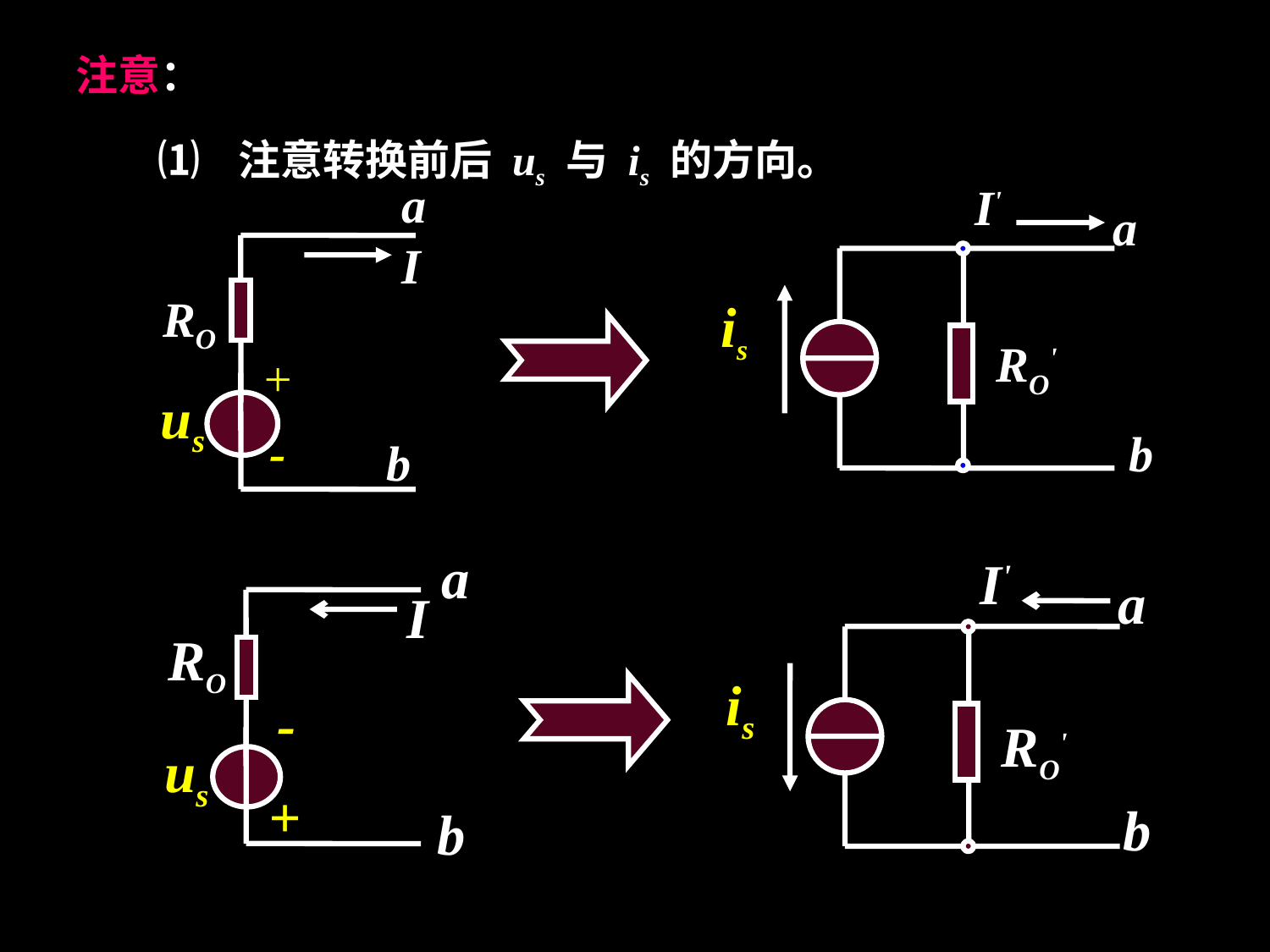

注意：
⑴   注意转换前后 us 与 is 的方向。
a
I'
a

I

RO
is

RO'
+

us

-
b
b

a
I'
a
I

RO

is

-

RO'

us

+
b
b